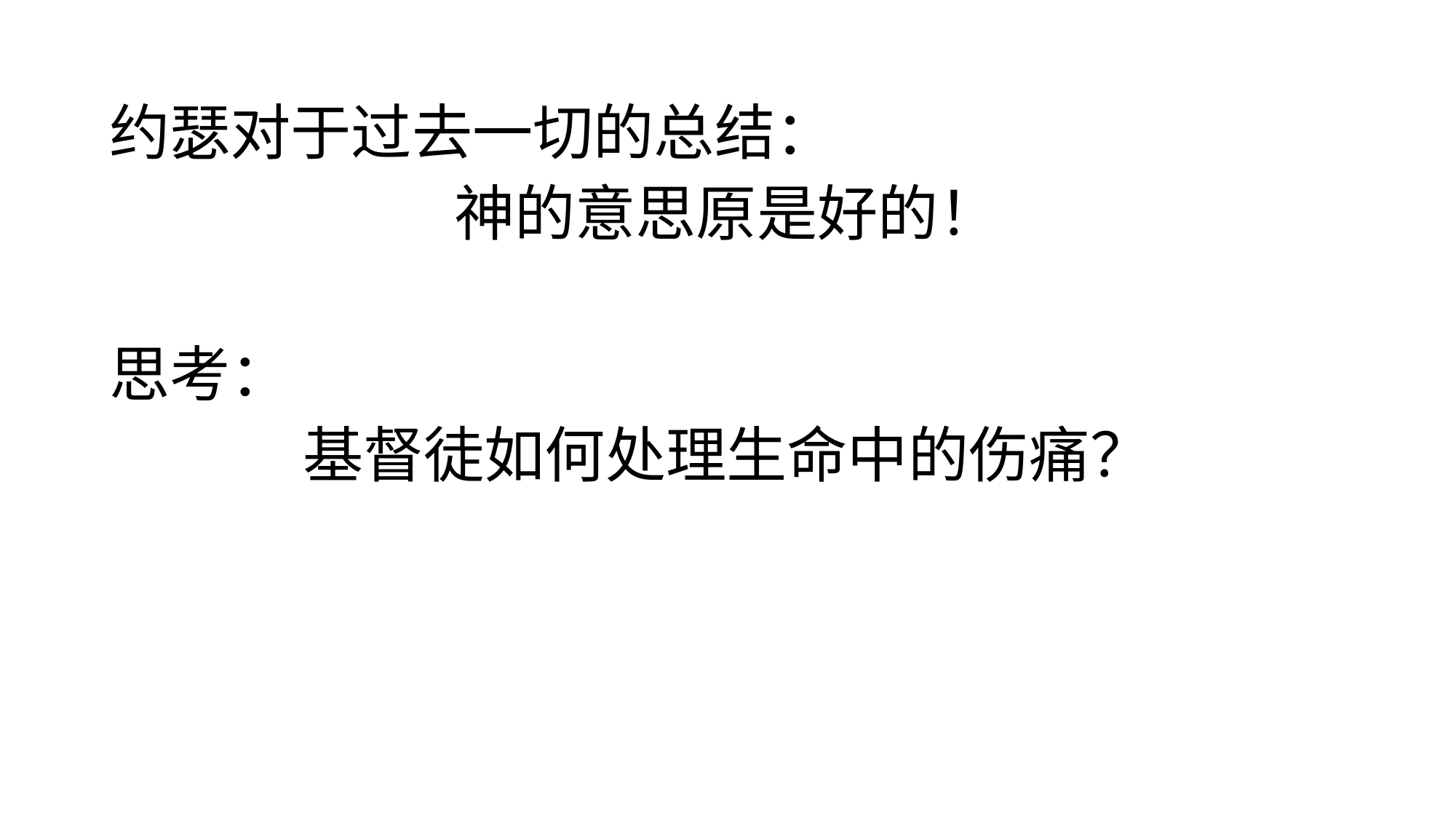

约瑟对于过去一切的总结：
神的意思原是好的！

思考：
基督徒如何处理生命中的伤痛？